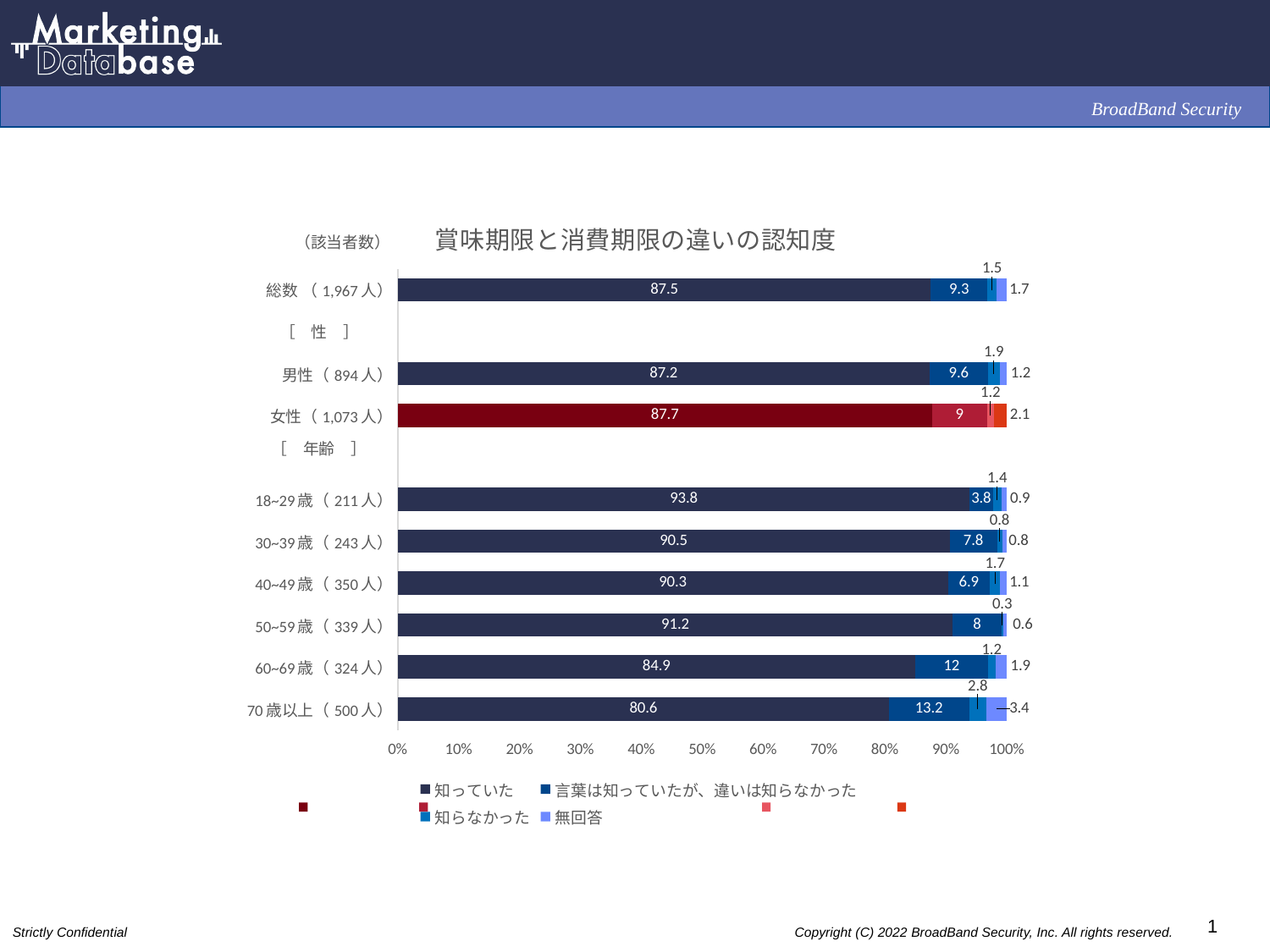

### Chart: 賞味期限と消費期限の違いの認知度

| Category | 知っていた | 言葉は知っていたが、違いは知らなかった | 知らなかった | 無回答 |
|---|---|---|---|---|
| 総数 （1,967人） | 87.5 | 9.3 | 1.5 | 1.7 |
|  | None | None | None | None |
| 男性（894人） | 87.2 | 9.6 | 1.9 | 1.2 |
| 女性（1,073人） | 87.7 | 9.0 | 1.2 | 2.1 |
|  | None | None | None | None |
| 18~29歳（211人） | 93.8 | 3.8 | 1.4 | 0.9 |
| 30~39歳（243人） | 90.5 | 7.8 | 0.8 | 0.8 |
| 40~49歳（350人） | 90.3 | 6.9 | 1.7 | 1.1 |
| 50~59歳（339人） | 91.2 | 8.0 | 0.3 | 0.6 |
| 60~69歳（324人） | 84.9 | 12.0 | 1.2 | 1.9 |
| 70歳以上（500人） | 80.6 | 13.2 | 2.8 | 3.4 |